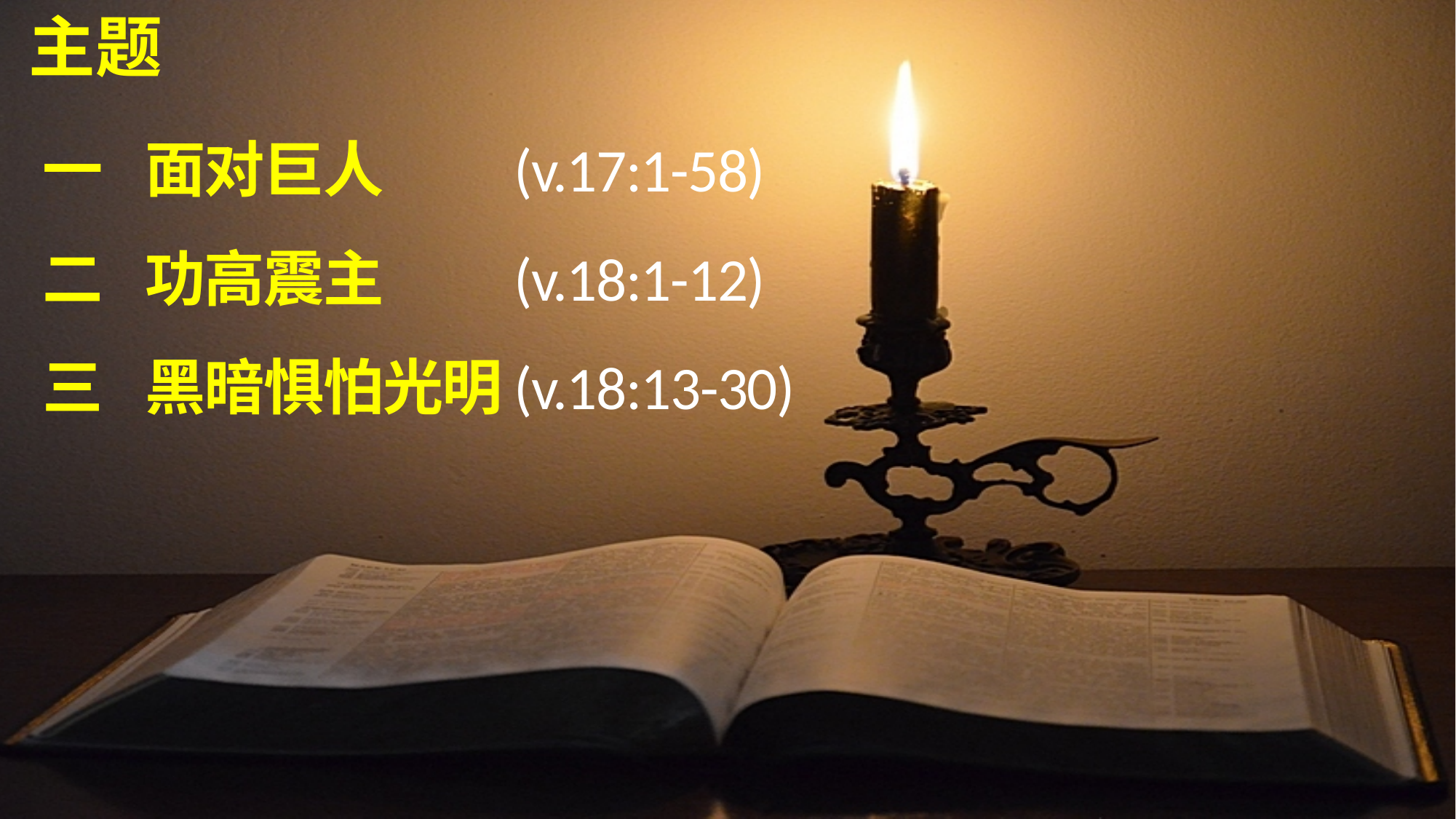

主题
一	面对巨人	(v.17:1-58)
二	功高震主	(v.18:1-12)
三	黑暗惧怕光明	(v.18:13-30)